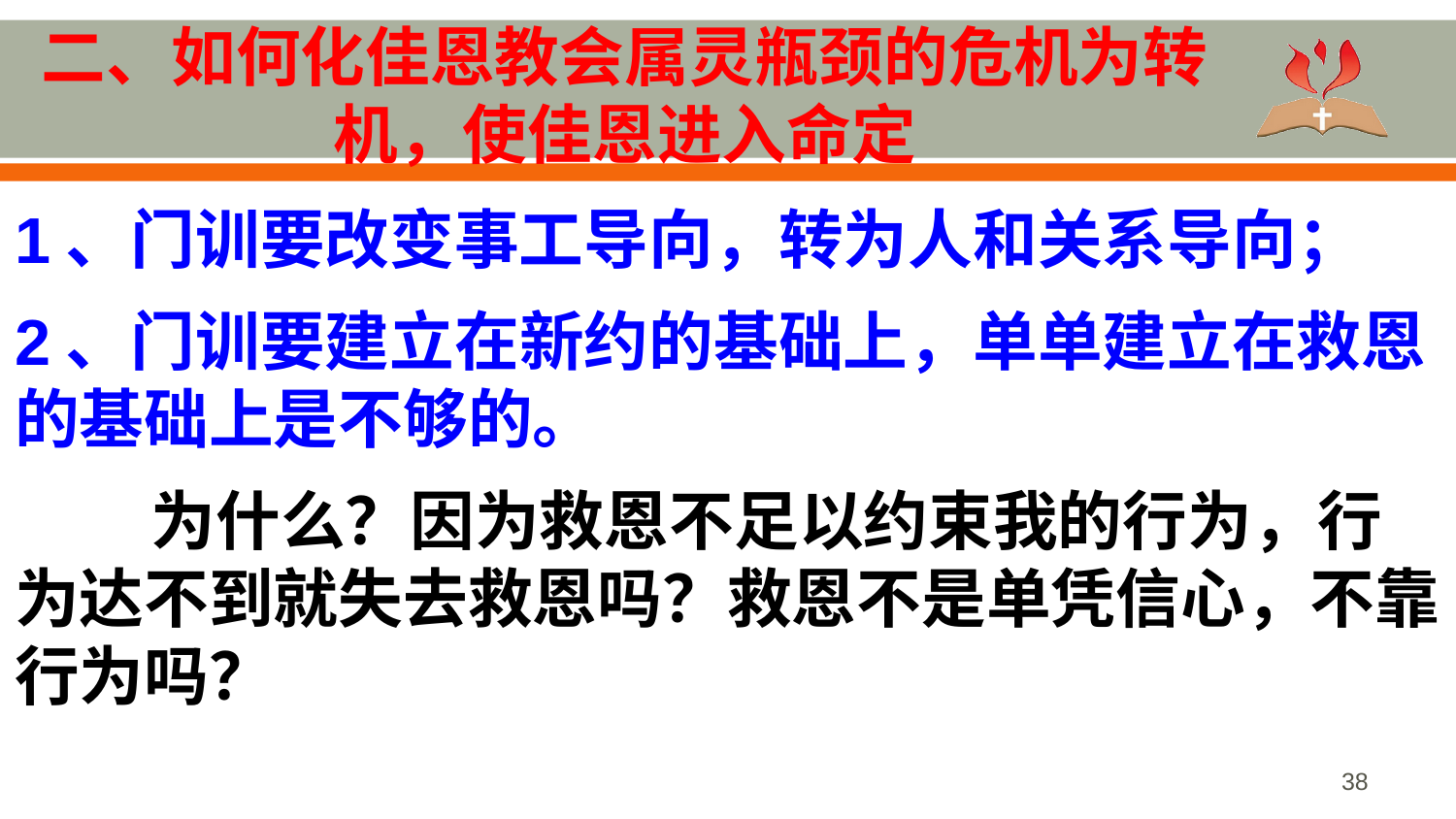

# 二、如何化佳恩教会属灵瓶颈的危机为转机，使佳恩进入命定
1、门训要改变事工导向，转为人和关系导向；
2、门训要建立在新约的基础上，单单建立在救恩的基础上是不够的。
为什么？因为救恩不足以约束我的行为，行为达不到就失去救恩吗？救恩不是单凭信心，不靠行为吗？

38